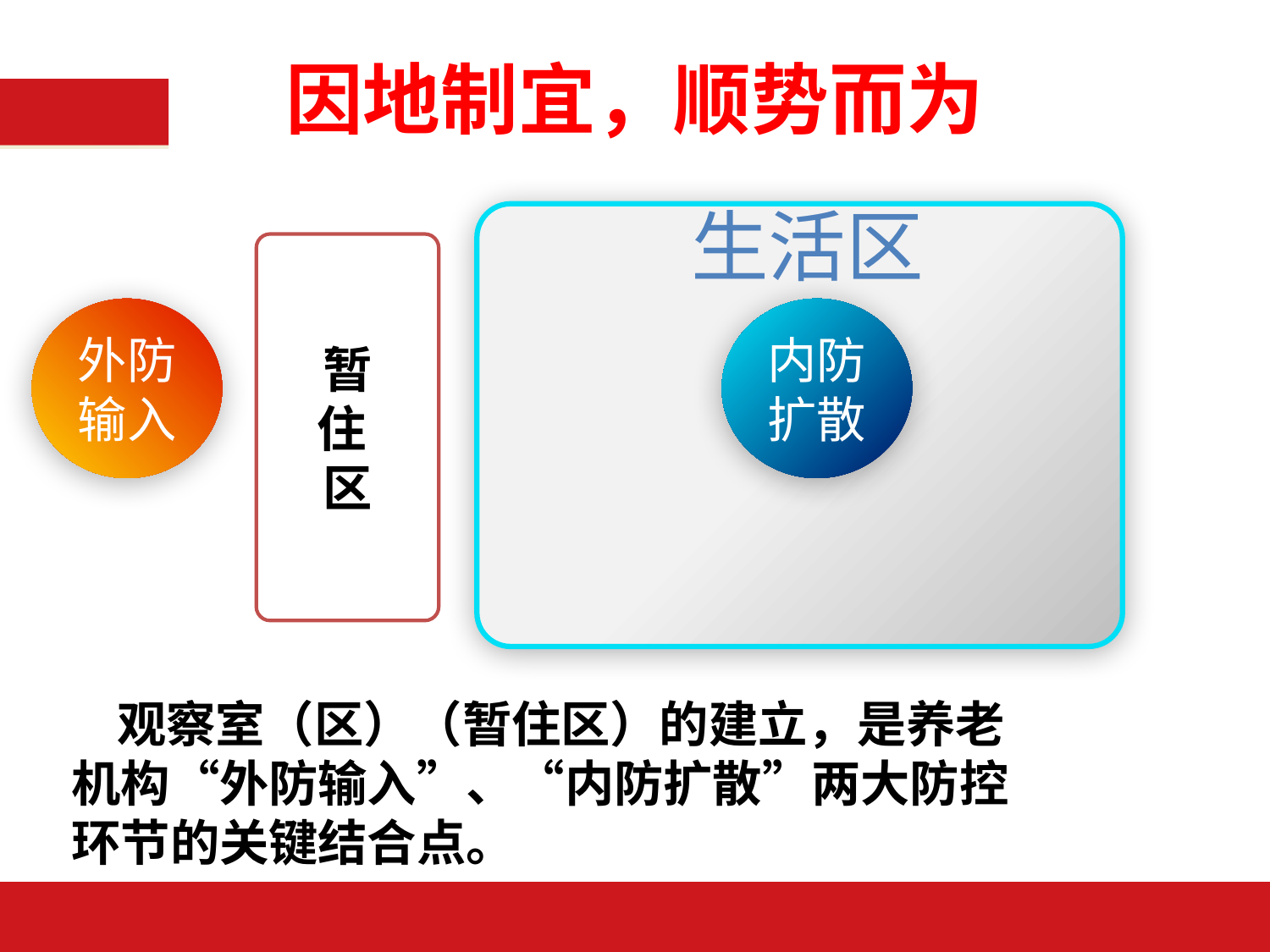

# 因地制宜，顺势而为
生活区

暂
住
区

外防输入
内防扩散
   观察室（区）（暂住区）的建立，是养老机构“外防输入”、“内防扩散”两大防控环节的关键结合点。